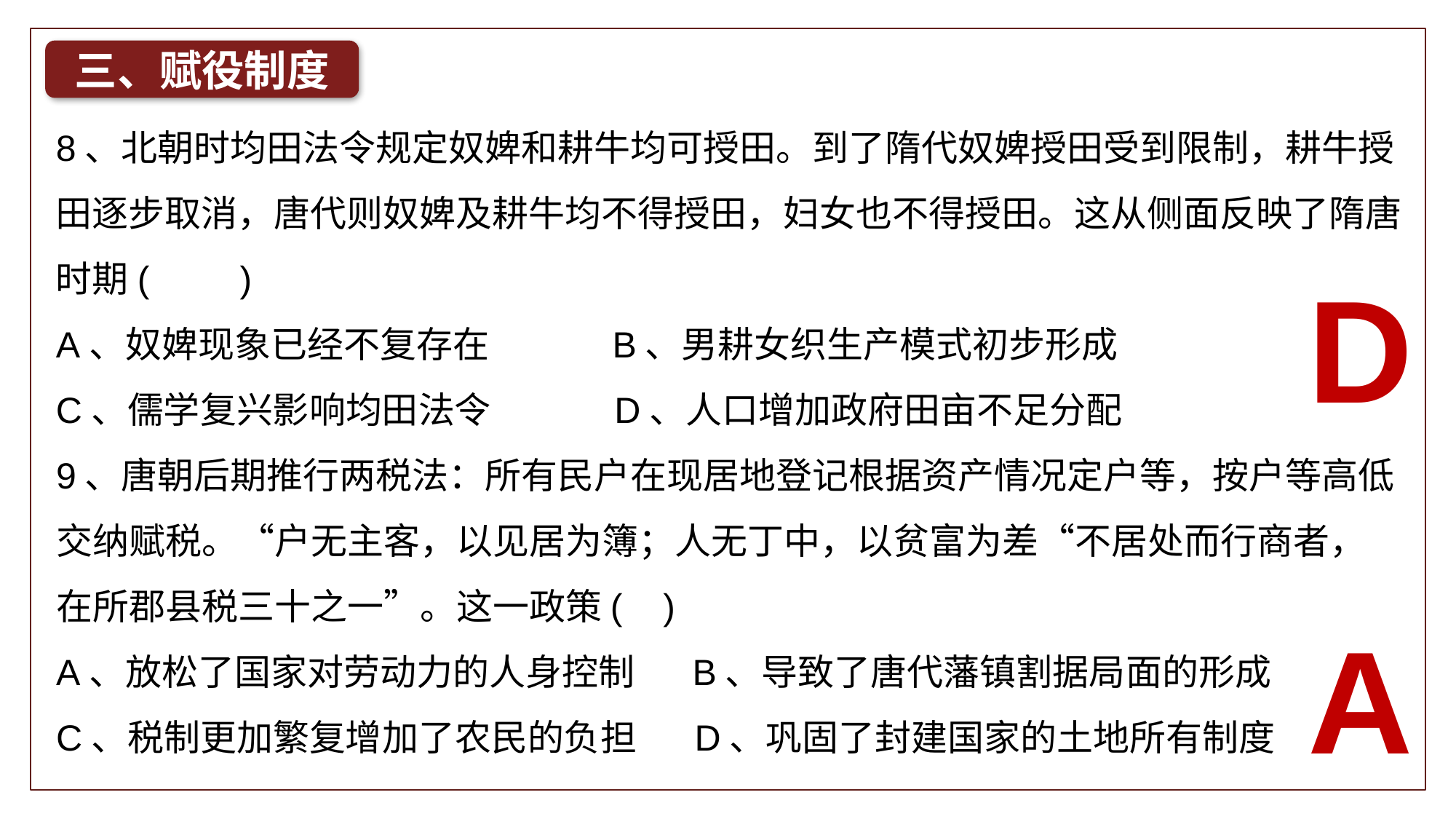

三、赋役制度
8、北朝时均田法令规定奴婢和耕牛均可授田。到了隋代奴婢授田受到限制，耕牛授田逐步取消，唐代则奴婢及耕牛均不得授田，妇女也不得授田。这从侧面反映了隋唐时期(　　)
A、奴婢现象已经不复存在              B、男耕女织生产模式初步形成
C、儒学复兴影响均田法令              D、人口增加政府田亩不足分配
D
9、唐朝后期推行两税法：所有民户在现居地登记根据资产情况定户等，按户等高低交纳赋税。“户无主客，以见居为簿；人无丁中，以贫富为差“不居处而行商者，在所郡县税三十之一”。这一政策(    )
A、放松了国家对劳动力的人身控制      B、导致了唐代藩镇割据局面的形成
C、税制更加繁复增加了农民的负担      D、巩固了封建国家的土地所有制度
A